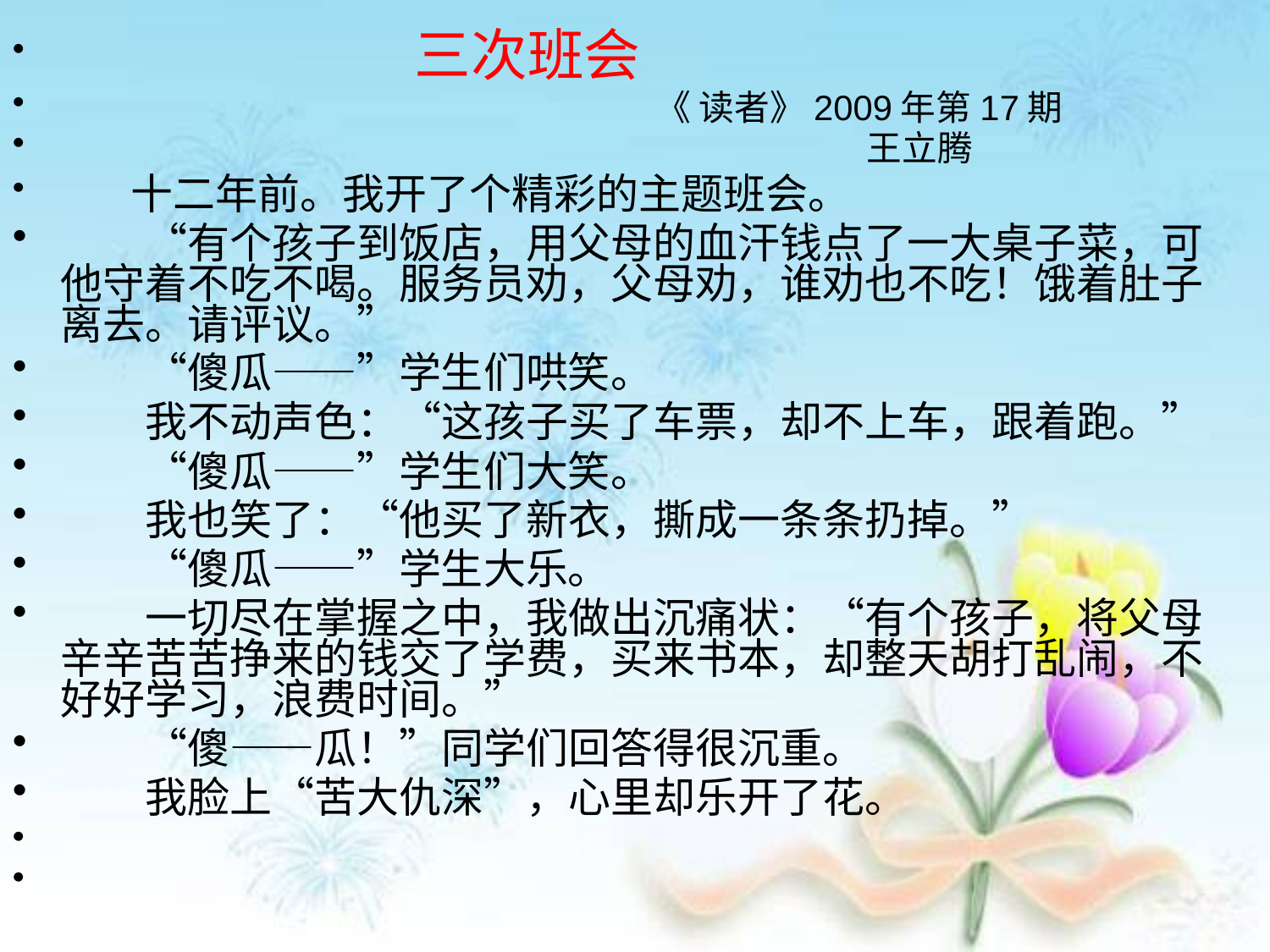

三次班会
                                                                           《 读者》2009年第17期
　　                                                                                              王立腾
　　十二年前。我开了个精彩的主题班会。
　　“有个孩子到饭店，用父母的血汗钱点了一大桌子菜，可他守着不吃不喝。服务员劝，父母劝，谁劝也不吃！饿着肚子离去。请评议。”
　　“傻瓜——”学生们哄笑。
　　我不动声色：“这孩子买了车票，却不上车，跟着跑。”
　　“傻瓜——”学生们大笑。
　　我也笑了：“他买了新衣，撕成一条条扔掉。”
　　“傻瓜——”学生大乐。
　　一切尽在掌握之中，我做出沉痛状：“有个孩子，将父母辛辛苦苦挣来的钱交了学费，买来书本，却整天胡打乱闹，不好好学习，浪费时间。”
　　“傻——瓜！”同学们回答得很沉重。
　　我脸上“苦大仇深”，心里却乐开了花。

#